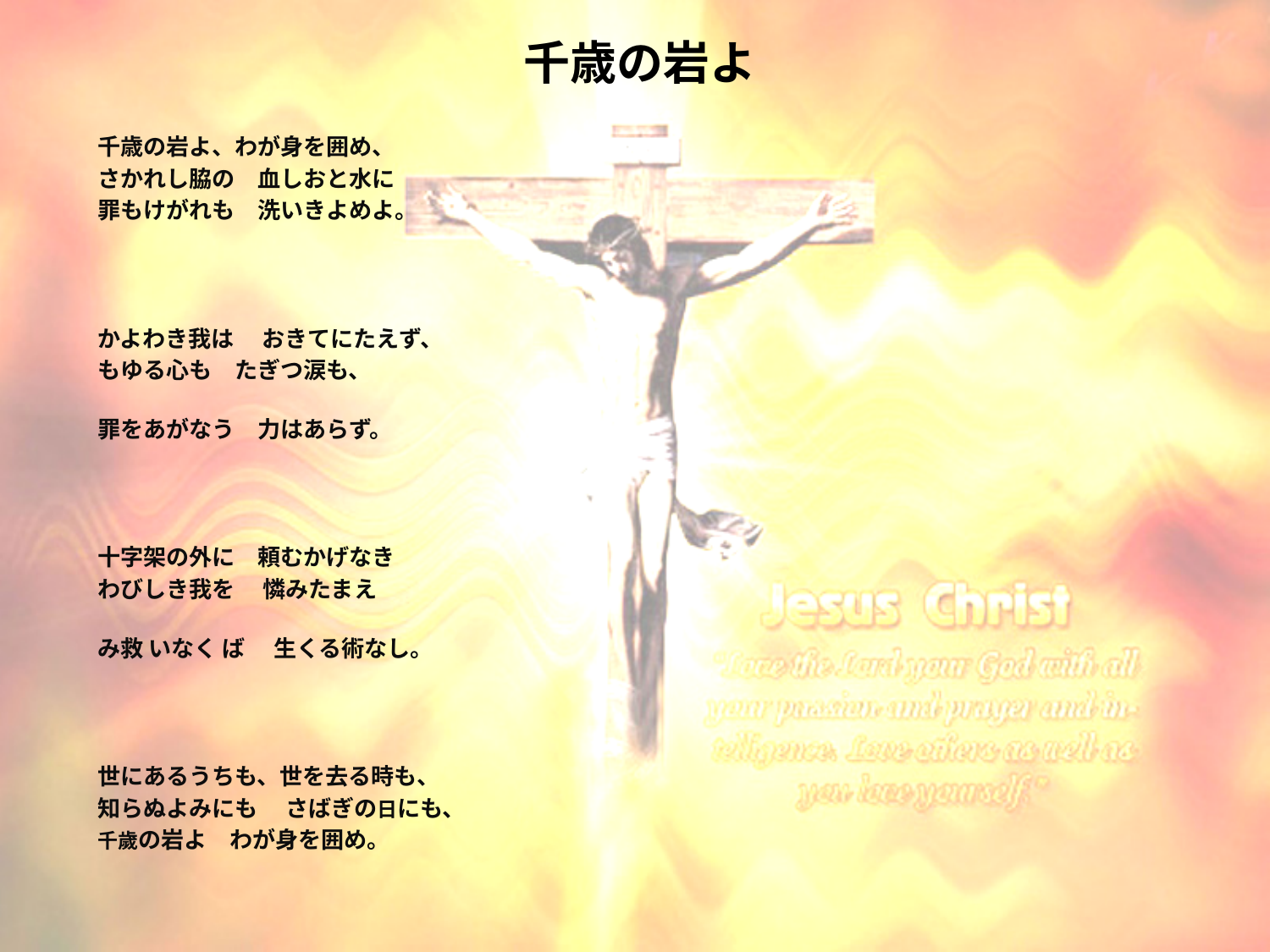

# 千歳の岩よ
千歳の岩よ、わが身を囲め、
さかれし脇の　血しおと水に
罪もけがれも　洗いきよめよ。

かよわき我は　 おきてにたえず、
もゆる心も　たぎつ涙も、
罪をあがなう　力はあらず。

十字架の外に　頼むかげなき
わびしき我を　 憐みたまえ
み救 いなく ば 　生くる術なし。

世にあるうちも、世を去る時も、
知らぬよみにも 　さばぎの日にも、
千歲の岩よ　わが身を囲め。